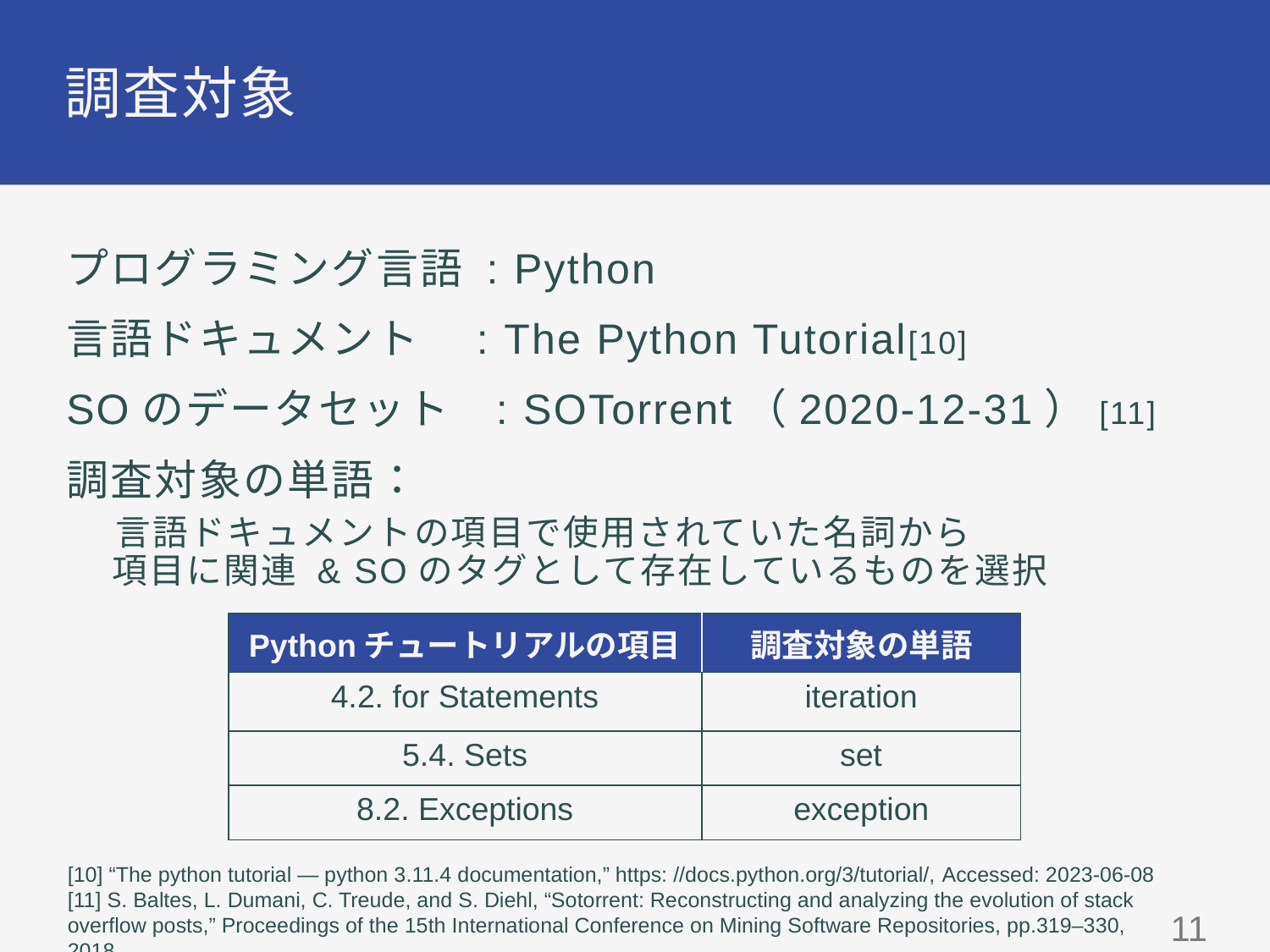

# 調査対象
プログラミング言語 : Python
言語ドキュメント    : The Python Tutorial[10]
SOのデータセット   : SOTorrent（2020-12-31）[11]
調査対象の単語：
言語ドキュメントの項目で使用されていた名詞から
項目に関連 & SOのタグとして存在しているものを選択

| Pythonチュートリアルの項目 | 調査対象の単語 |
| --- | --- |
| 4.2. for Statements | iteration |
| 5.4. Sets | set |
| 8.2. Exceptions | exception |
[10] “The python tutorial ― python 3.11.4 documentation,” https: //docs.python.org/3/tutorial/, Accessed: 2023-06-08
[11] S. Baltes, L. Dumani, C. Treude, and S. Diehl, “Sotorrent: Reconstructing and analyzing the evolution of stack overflow posts,” Proceedings of the 15th International Conference on Mining Software Repositories, pp.319–330, 2018.
11